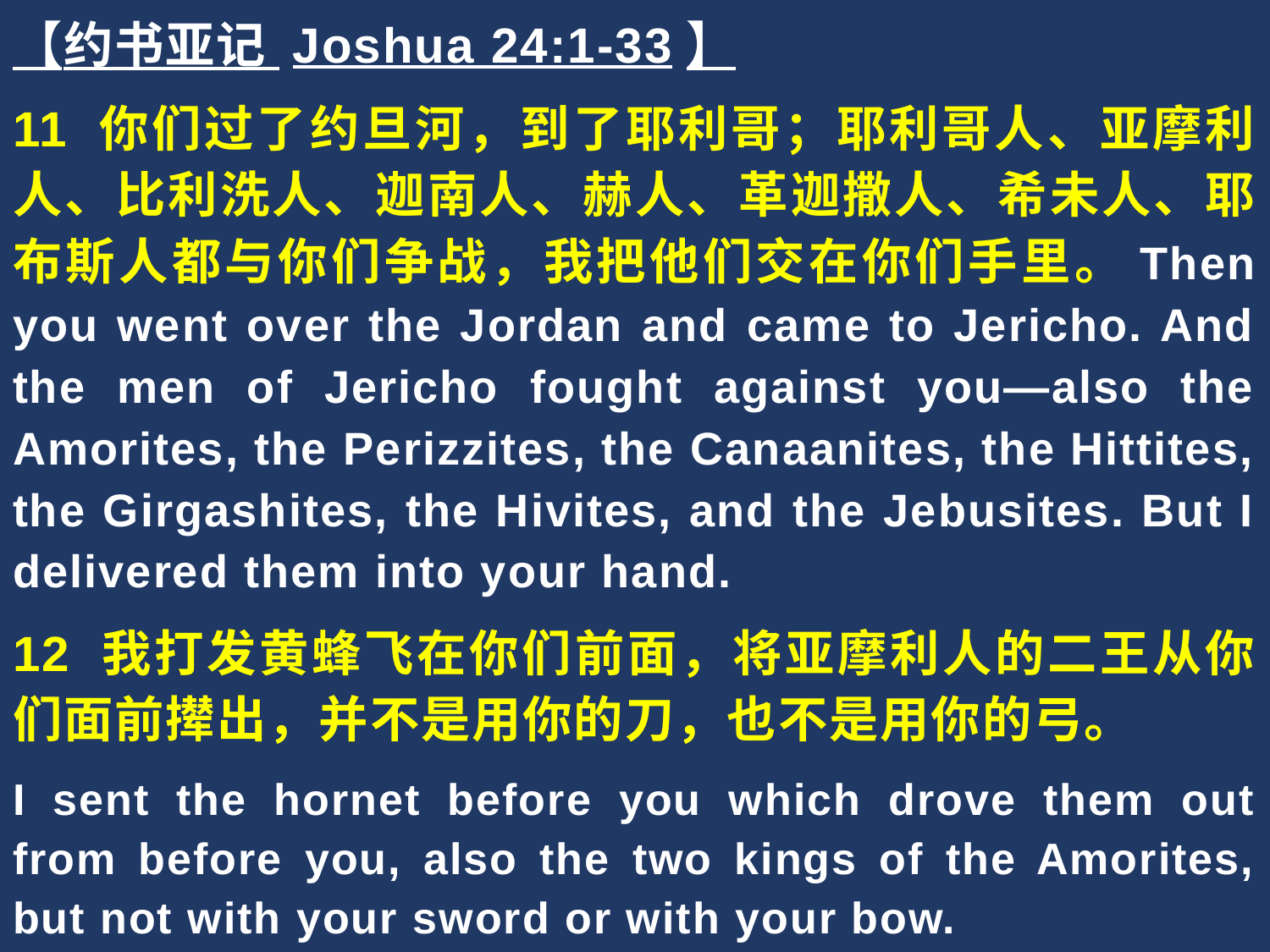

【约书亚记 Joshua 24:1-33】
11 你们过了约旦河，到了耶利哥；耶利哥人、亚摩利人、比利洗人、迦南人、赫人、革迦撒人、希未人、耶布斯人都与你们争战，我把他们交在你们手里。Then you went over the Jordan and came to Jericho. And the men of Jericho fought against you—also the Amorites, the Perizzites, the Canaanites, the Hittites, the Girgashites, the Hivites, and the Jebusites. But I delivered them into your hand.
12 我打发黄蜂飞在你们前面，将亚摩利人的二王从你们面前撵出，并不是用你的刀，也不是用你的弓。
I sent the hornet before you which drove them out from before you, also the two kings of the Amorites, but not with your sword or with your bow.